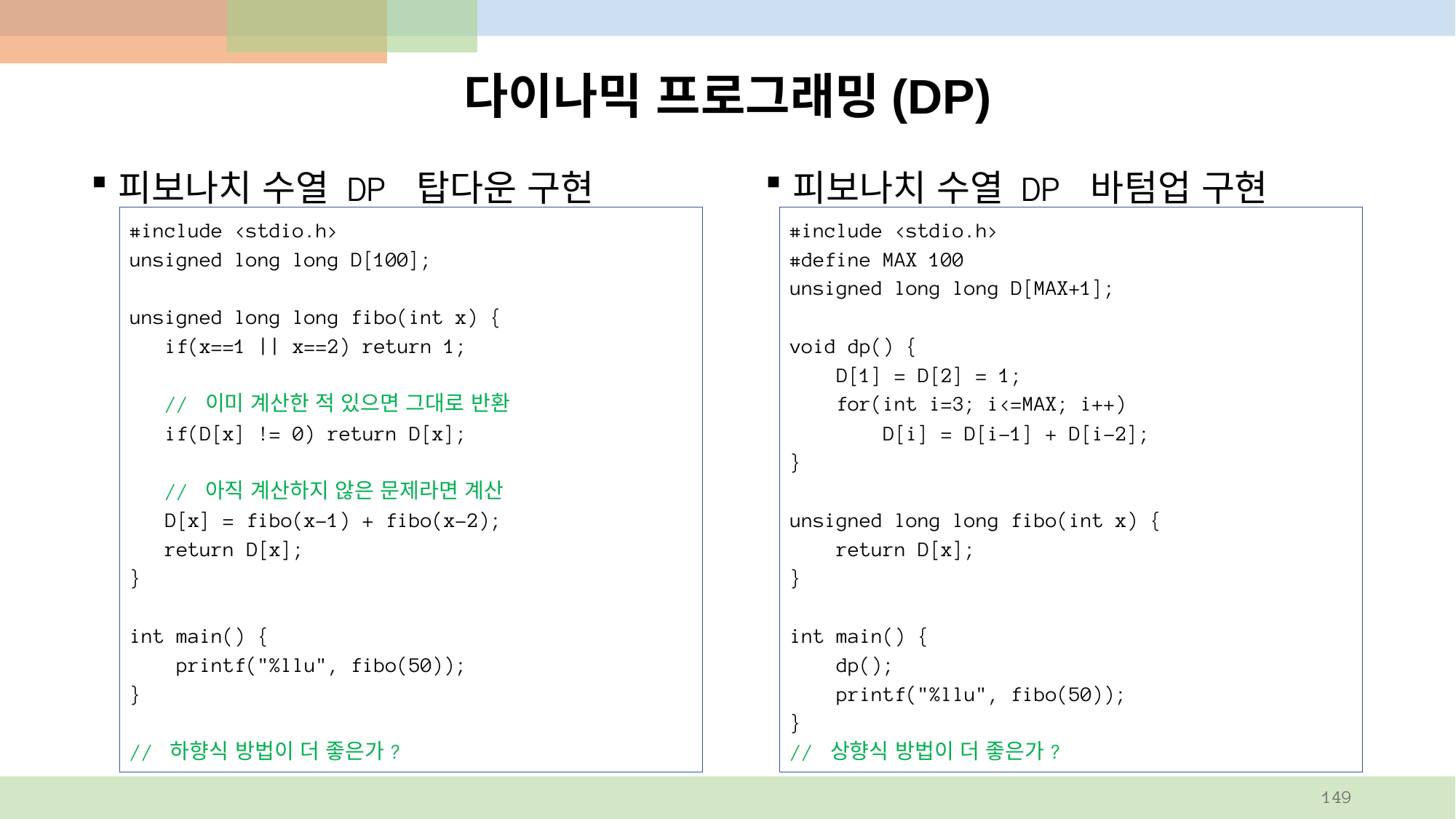

# 다이나믹 프로그래밍(DP)
피보나치 수열 DP 바텀업 구현
피보나치 수열 DP 탑다운 구현
#include <stdio.h>
unsigned long long D[100];

unsigned long long fibo(int x) {
   if(x==1 || x==2) return 1;

   // 이미 계산한 적 있으면 그대로 반환
   if(D[x] != 0) return D[x];

   // 아직 계산하지 않은 문제라면 계산
   D[x] = fibo(x-1) + fibo(x-2);
   return D[x];
}

int main() {
    printf("%llu", fibo(50));
}

// 하향식 방법이 더 좋은가?
#include <stdio.h>
#define MAX 100
unsigned long long D[MAX+1];

void dp() {
    D[1] = D[2] = 1;
    for(int i=3; i<=MAX; i++)
        D[i] = D[i-1] + D[i-2];
}

unsigned long long fibo(int x) {
    return D[x];
}

int main() {
    dp();
    printf("%llu", fibo(50));
}
// 상향식 방법이 더 좋은가?
149